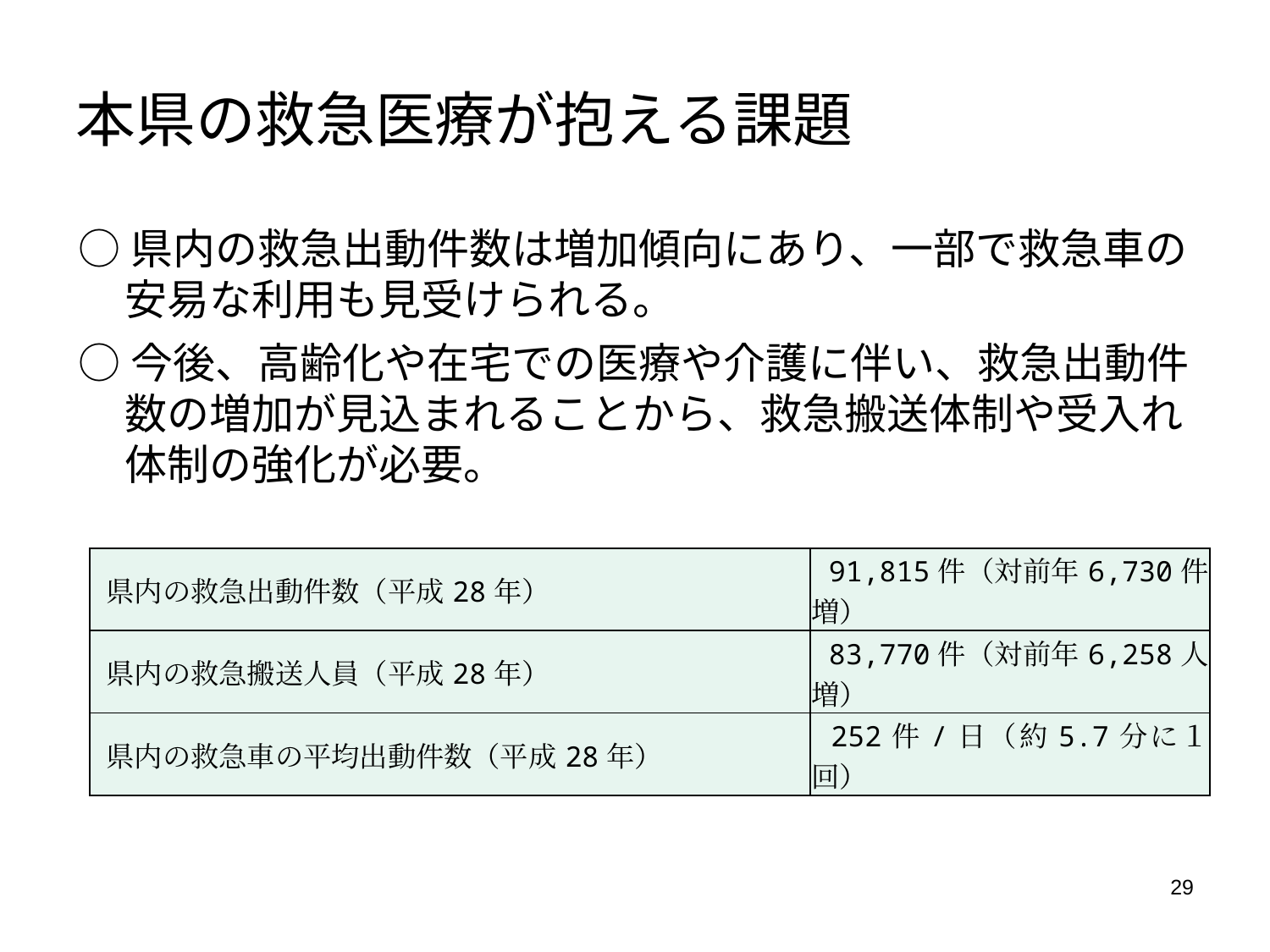

本県の救急医療が抱える課題
○県内の救急出動件数は増加傾向にあり、一部で救急車の安易な利用も見受けられる。
○今後、高齢化や在宅での医療や介護に伴い、救急出動件数の増加が見込まれることから、救急搬送体制や受入れ体制の強化が必要。
| 県内の救急出動件数（平成28年） | 91,815件（対前年6,730件増） |
| --- | --- |
| 県内の救急搬送人員（平成28年） | 83,770件（対前年6,258人増） |
| 県内の救急車の平均出動件数（平成28年） | 252件/日（約5.7分に１回） |
29